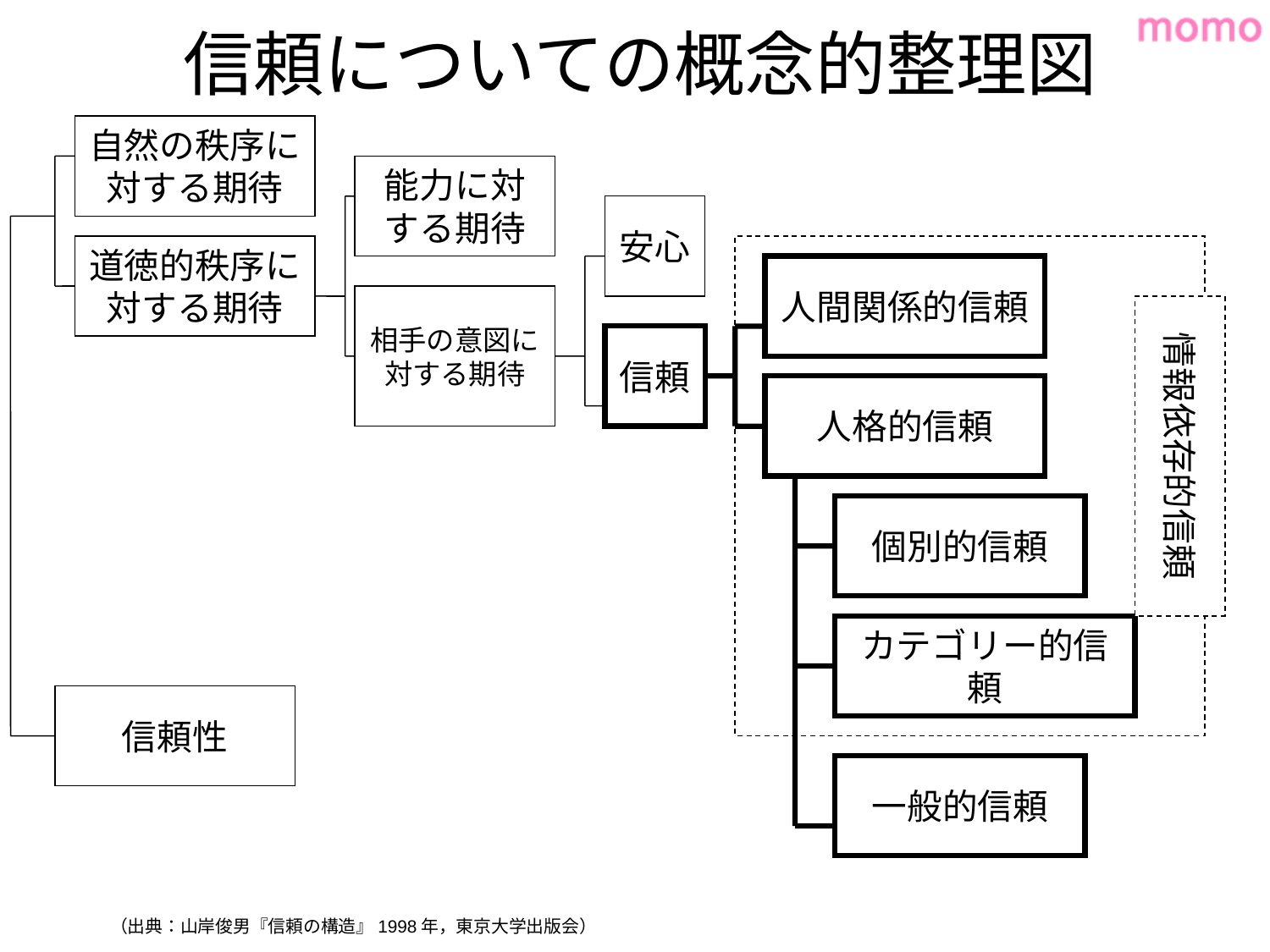

# 信頼についての概念的整理図
自然の秩序に対する期待

能力に対する期待

安心

道徳的秩序に対する期待

人間関係的信頼

相手の意図に対する期待

情報依存的信頼
信頼

人格的信頼

個別的信頼

カテゴリー的信頼

信頼性

一般的信頼

（出典：山岸俊男『信頼の構造』1998年，東京大学出版会）